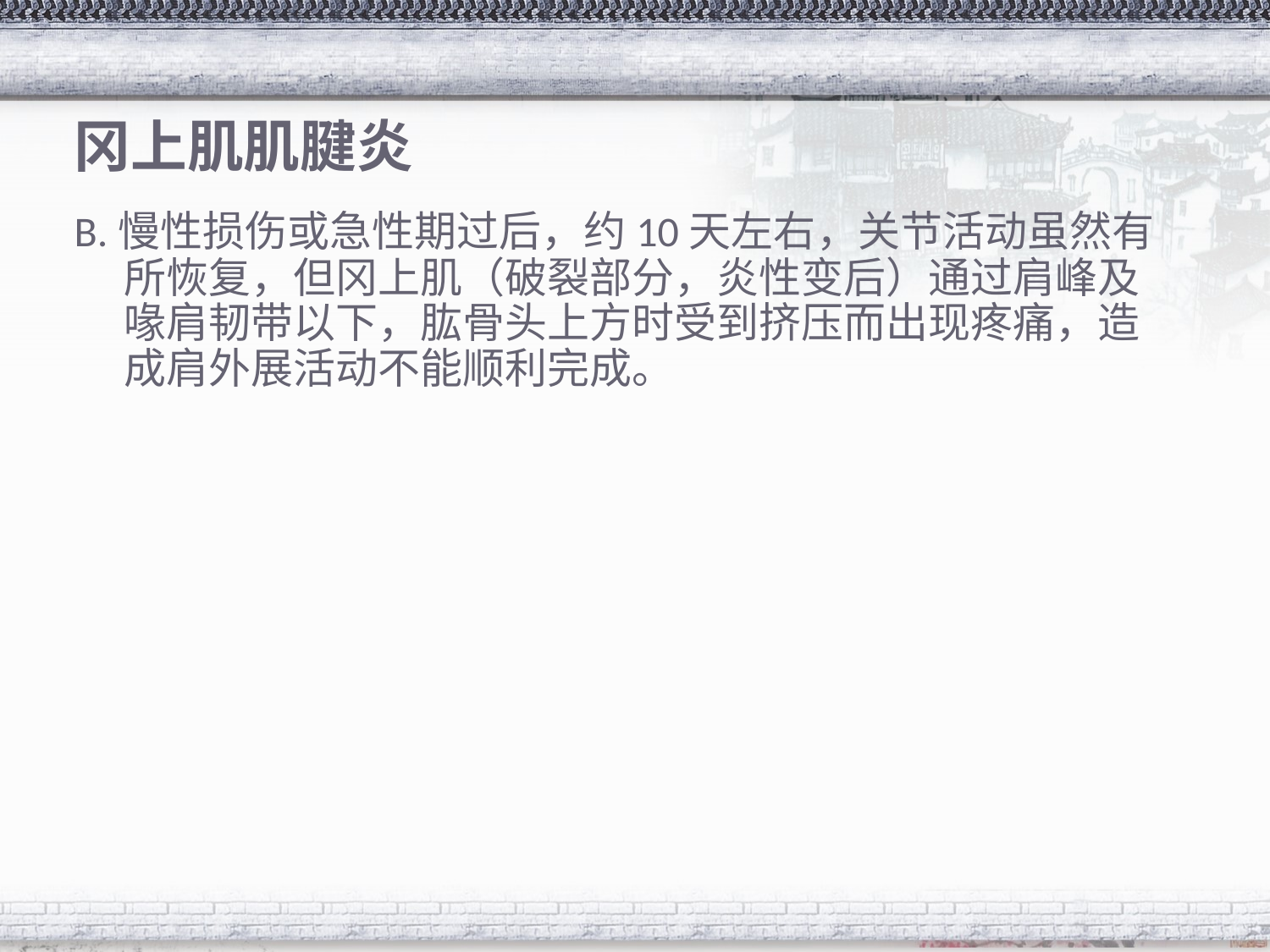

# 冈上肌肌腱炎
B.慢性损伤或急性期过后，约10天左右，关节活动虽然有所恢复，但冈上肌（破裂部分，炎性变后）通过肩峰及喙肩韧带以下，肱骨头上方时受到挤压而出现疼痛，造成肩外展活动不能顺利完成。